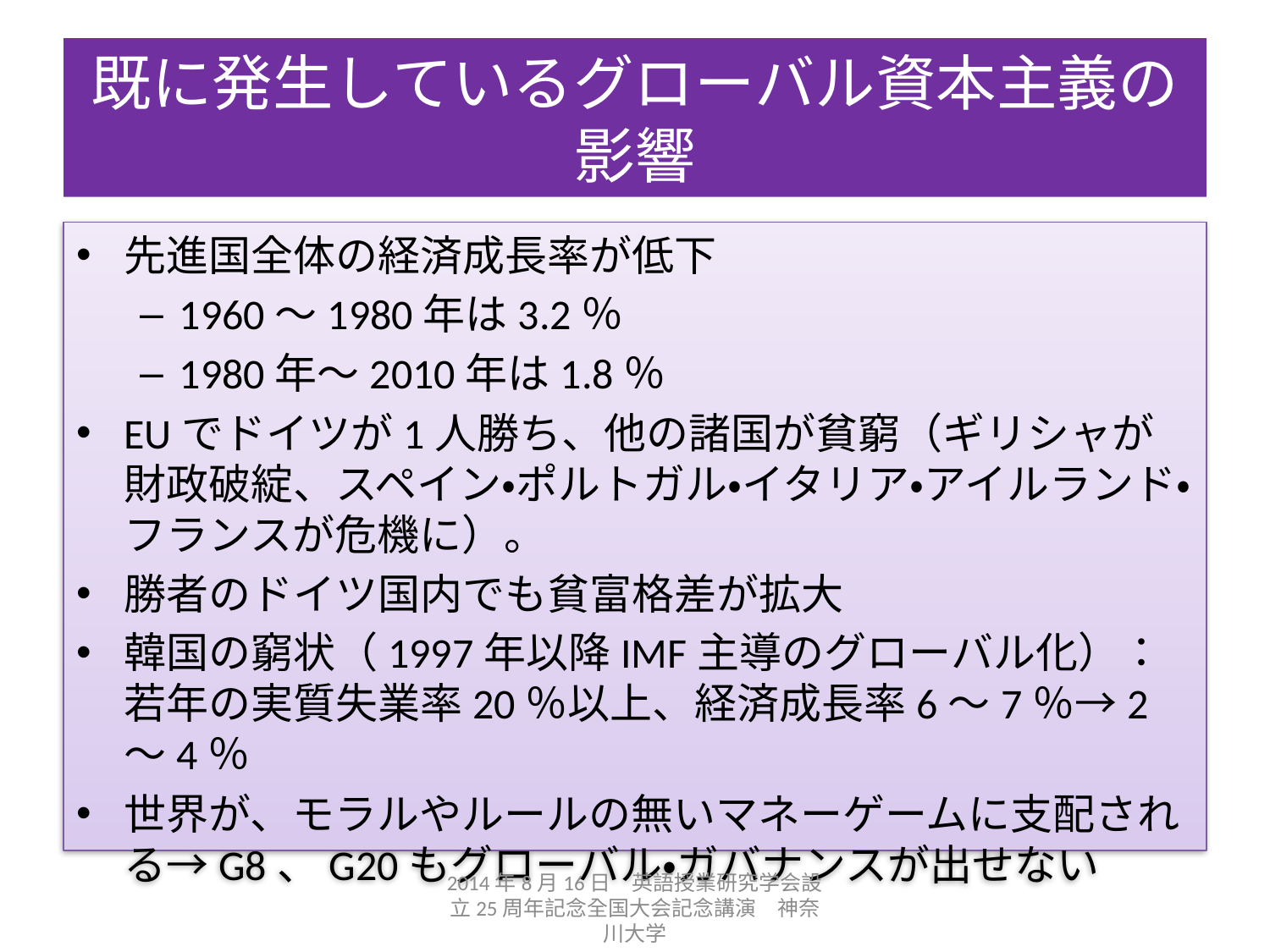

# 既に発生しているグローバル資本主義の影響
先進国全体の経済成長率が低下
1960～1980年は3.2％
1980年～2010年は1.8％
EUでドイツが1人勝ち、他の諸国が貧窮（ギリシャが財政破綻、スペイン・ポルトガル・イタリア・アイルランド・フランスが危機に）。
勝者のドイツ国内でも貧富格差が拡大
韓国の窮状（1997年以降IMF主導のグローバル化）：若年の実質失業率20％以上、経済成長率6～7％→2～4％
世界が、モラルやルールの無いマネーゲームに支配される→G8、G20もグローバル・ガバナンスが出せない
2014年8月16日　英語授業研究学会設立25周年記念全国大会記念講演　神奈川大学